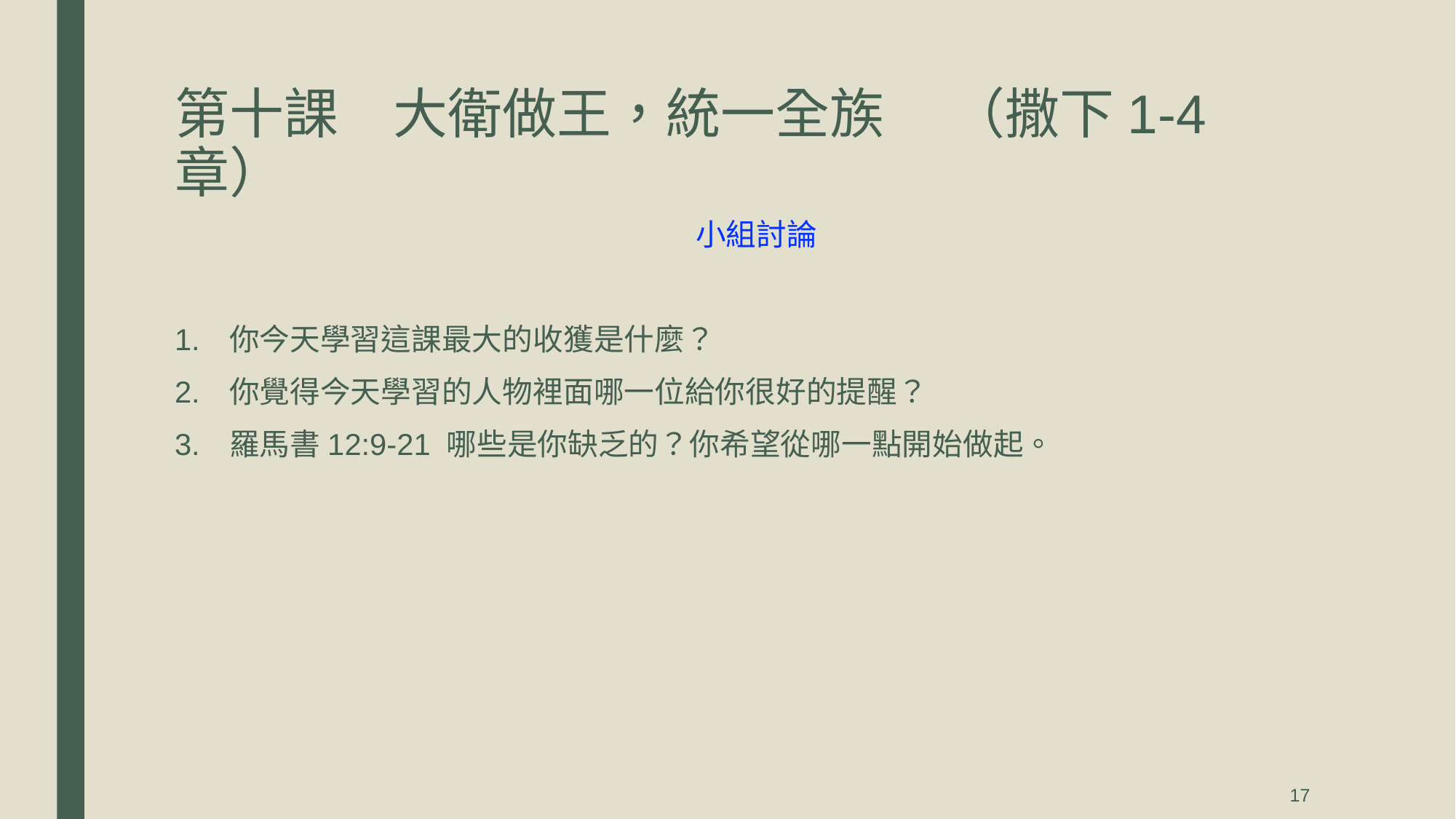

# 第十課	大衛做王，統一全族	 （撒下1-4章）
小組討論

你今天學習這課最大的收獲是什麼？
你覺得今天學習的人物裡面哪一位給你很好的提醒？
羅馬書12:9-21 哪些是你缺乏的？你希望從哪一點開始做起。

17